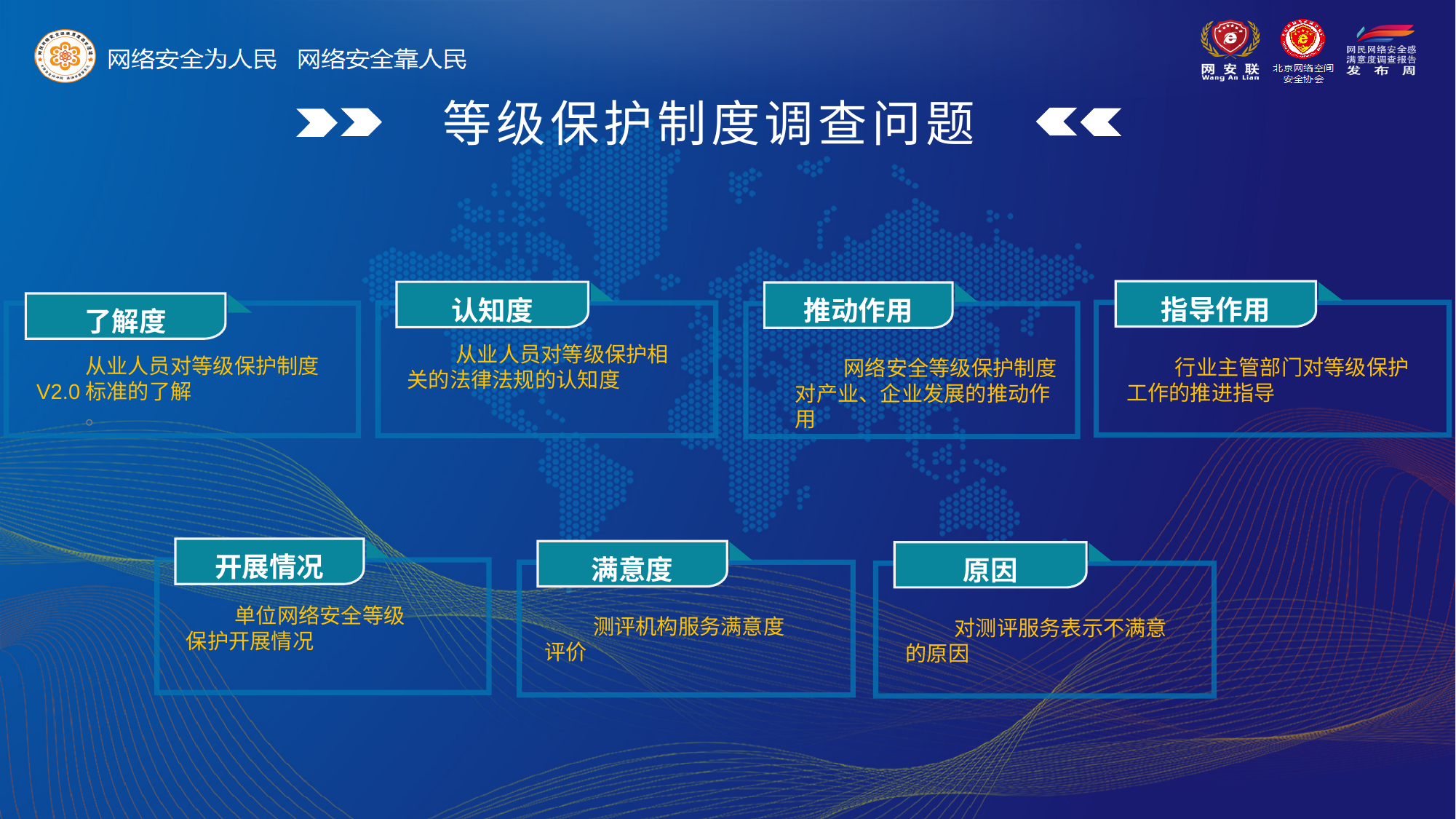

等级保护制度调查问题

指导作用

行业主管部门对等级保护工作的推进指导
认知度

从业人员对等级保护相关的法律法规的认知度
推动作用

网络安全等级保护制度对产业、企业发展的推动作用
了解度

从业人员对等级保护制度V2.0标准的了解
。
开展情况

单位网络安全等级保护开展情况
满意度

测评机构服务满意度评价
原因

对测评服务表示不满意的原因